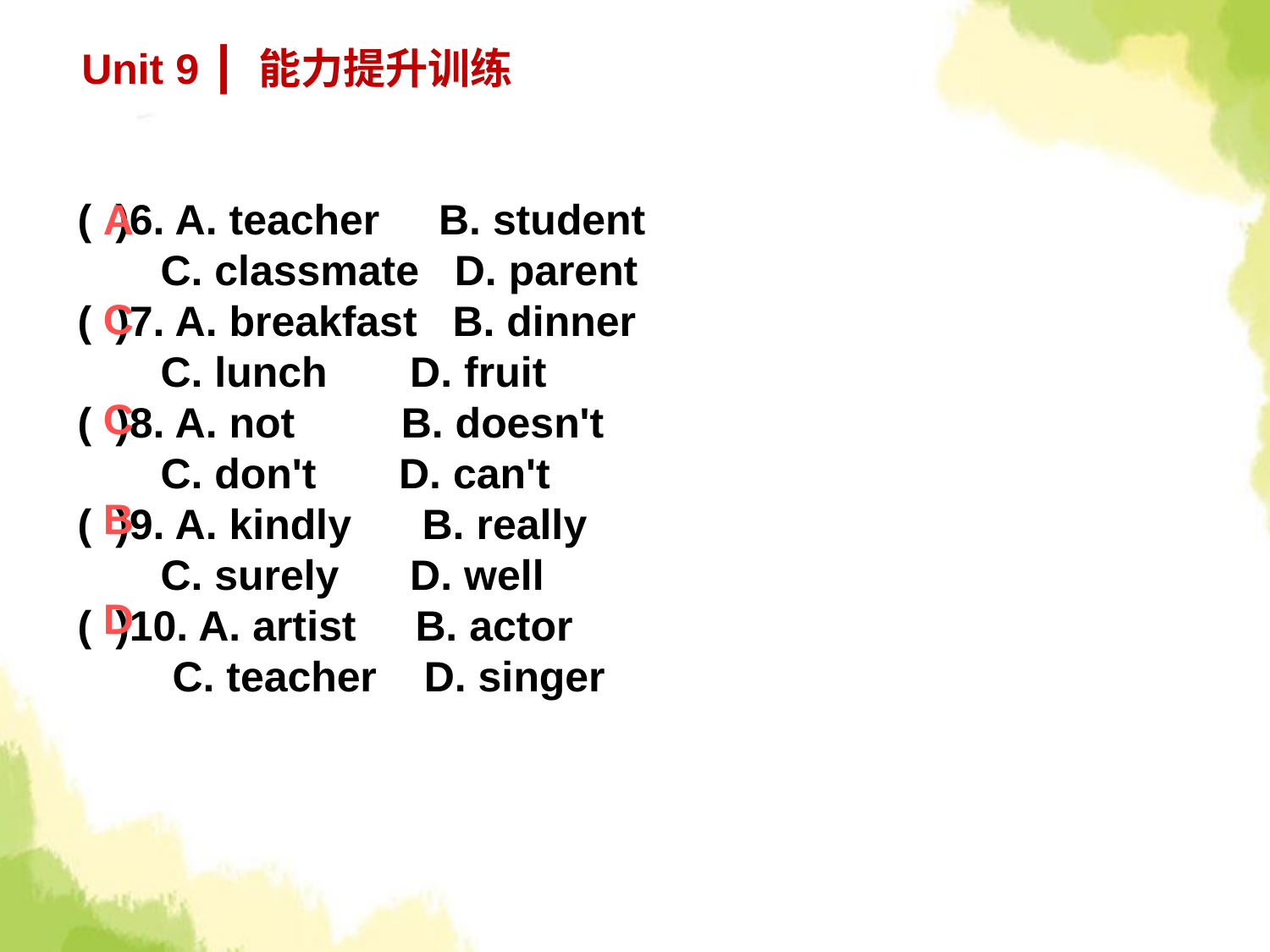

Unit 9 ┃ 能力提升训练
(  )6. A. teacher     B. student
       C. classmate   D. parent
(  )7. A. breakfast   B. dinner
       C. lunch       D. fruit
(  )8. A. not         B. doesn't
       C. don't       D. can't
(  )9. A. kindly      B. really
       C. surely      D. well
(  )10. A. artist     B. actor
        C. teacher    D. singer
A
C
C
B
D